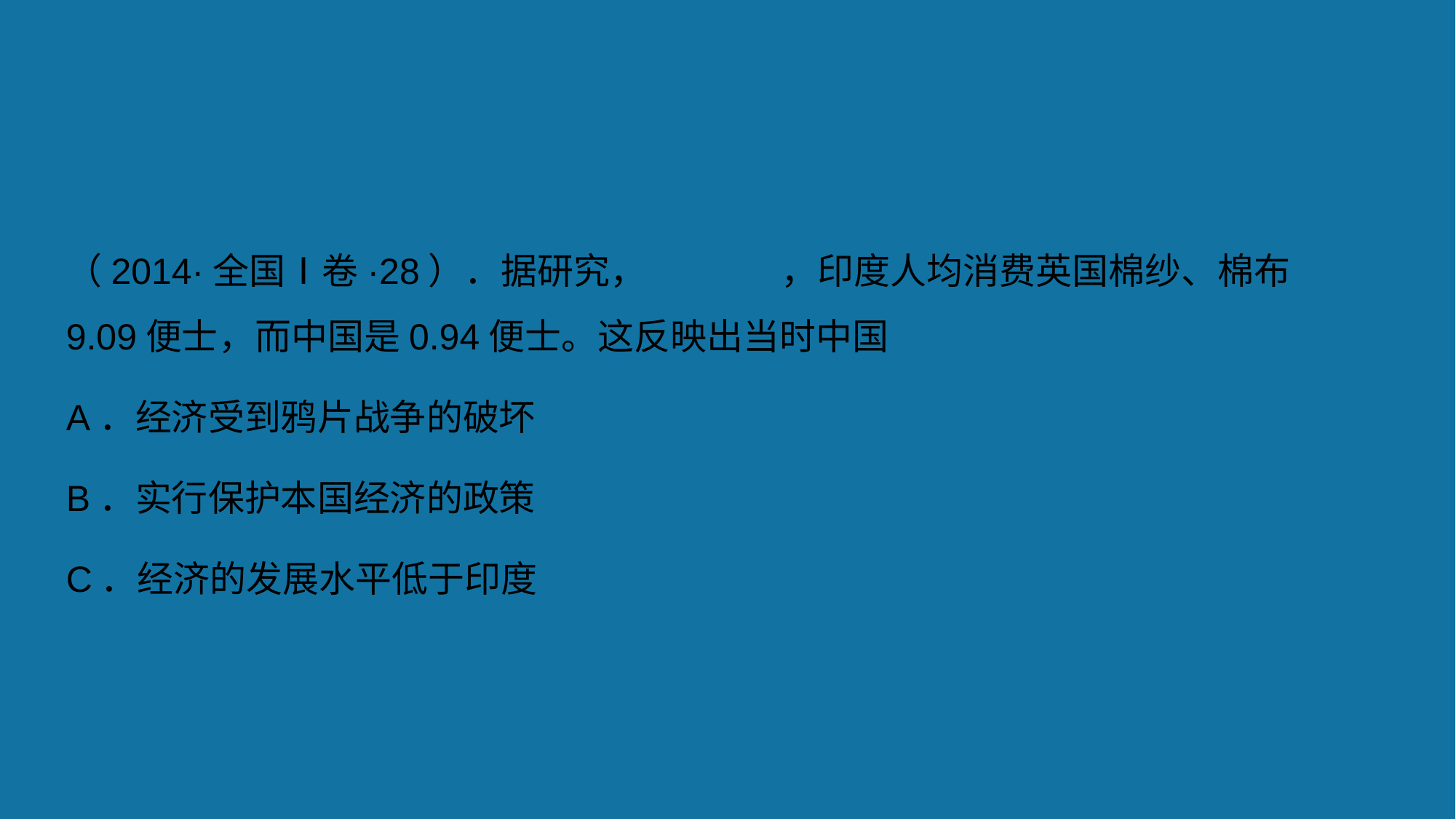

四、师者勤于思考，旗帜引导教学

（2014·全国Ⅰ卷·28）．据研究，1853年，印度人均消费英国棉纱、棉布9.09便士，而中国是0.94便士。这反映出当时中国
A．经济受到鸦片战争的破坏
B．实行保护本国经济的政策
C．经济的发展水平低于印度
D．传统的小农经济根深蒂固